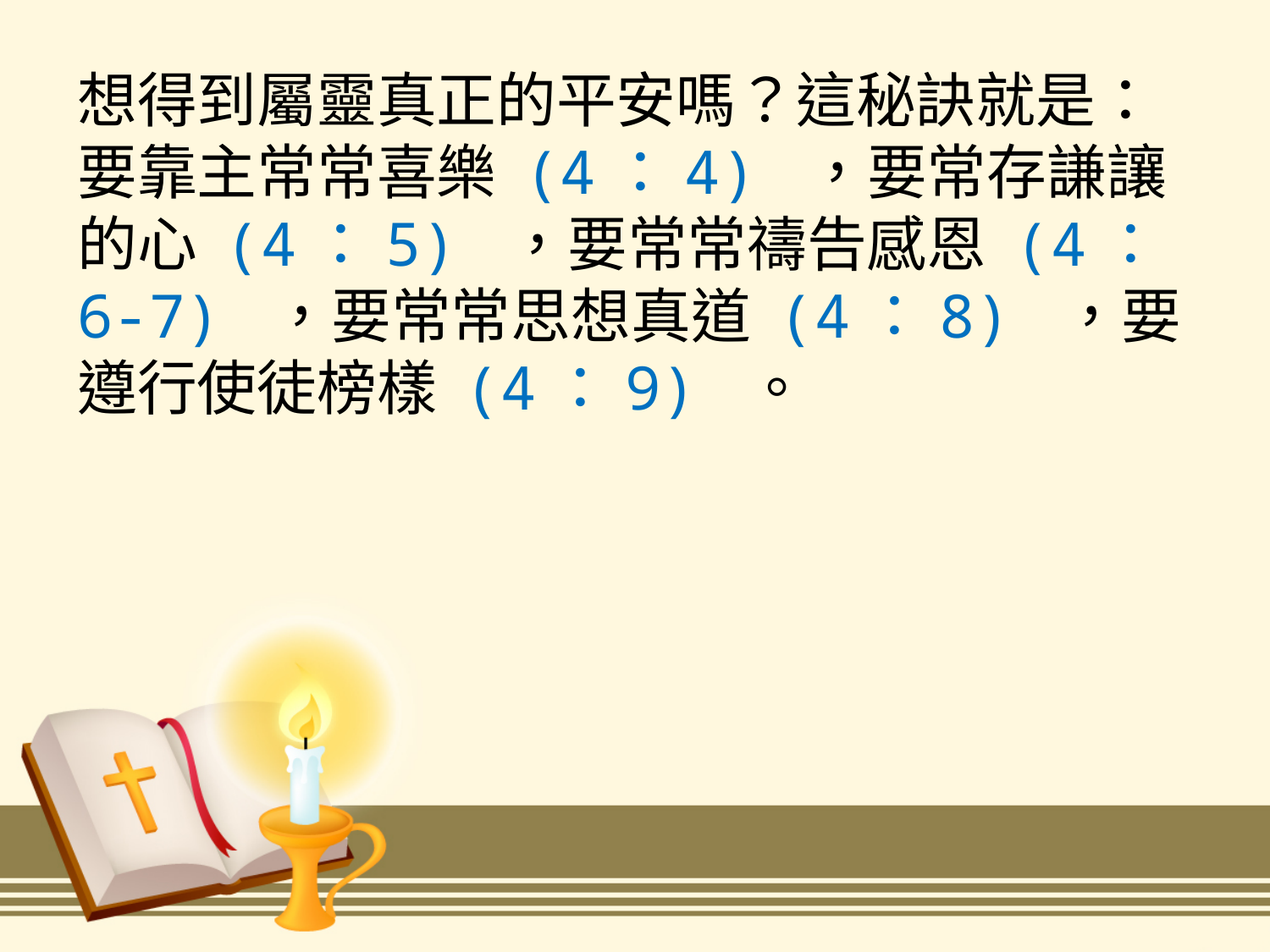

想得到屬靈真正的平安嗎？這秘訣就是：要靠主常常喜樂 (4：4) ，要常存謙讓的心 (4：5) ，要常常禱告感恩 (4：6-7) ，要常常思想真道 (4：8) ，要遵行使徒榜樣 (4：9) 。